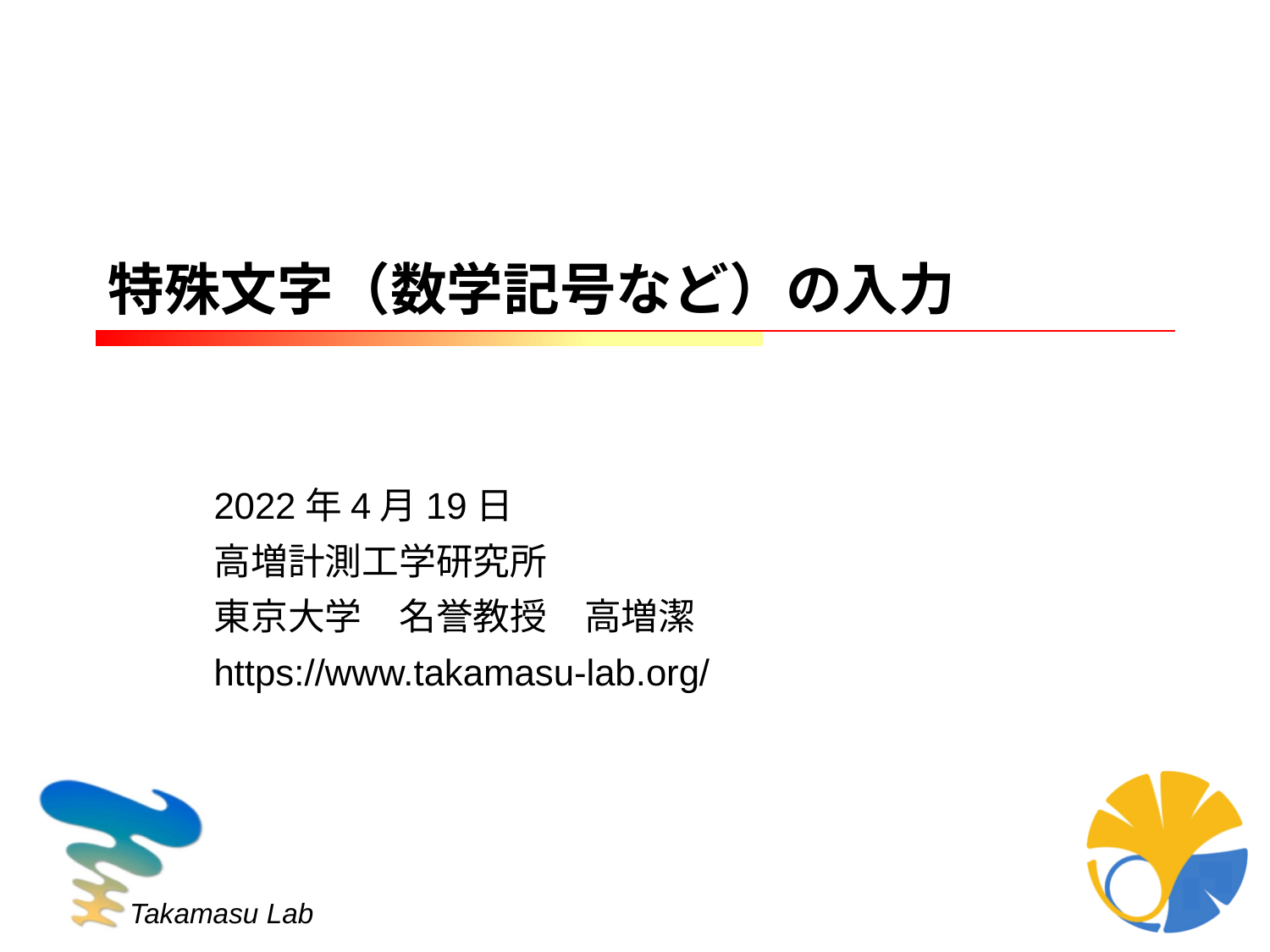

# 特殊文字（数学記号など）の入力
2022年4月19日
高増計測工学研究所
東京大学　名誉教授　高増潔
https://www.takamasu-lab.org/